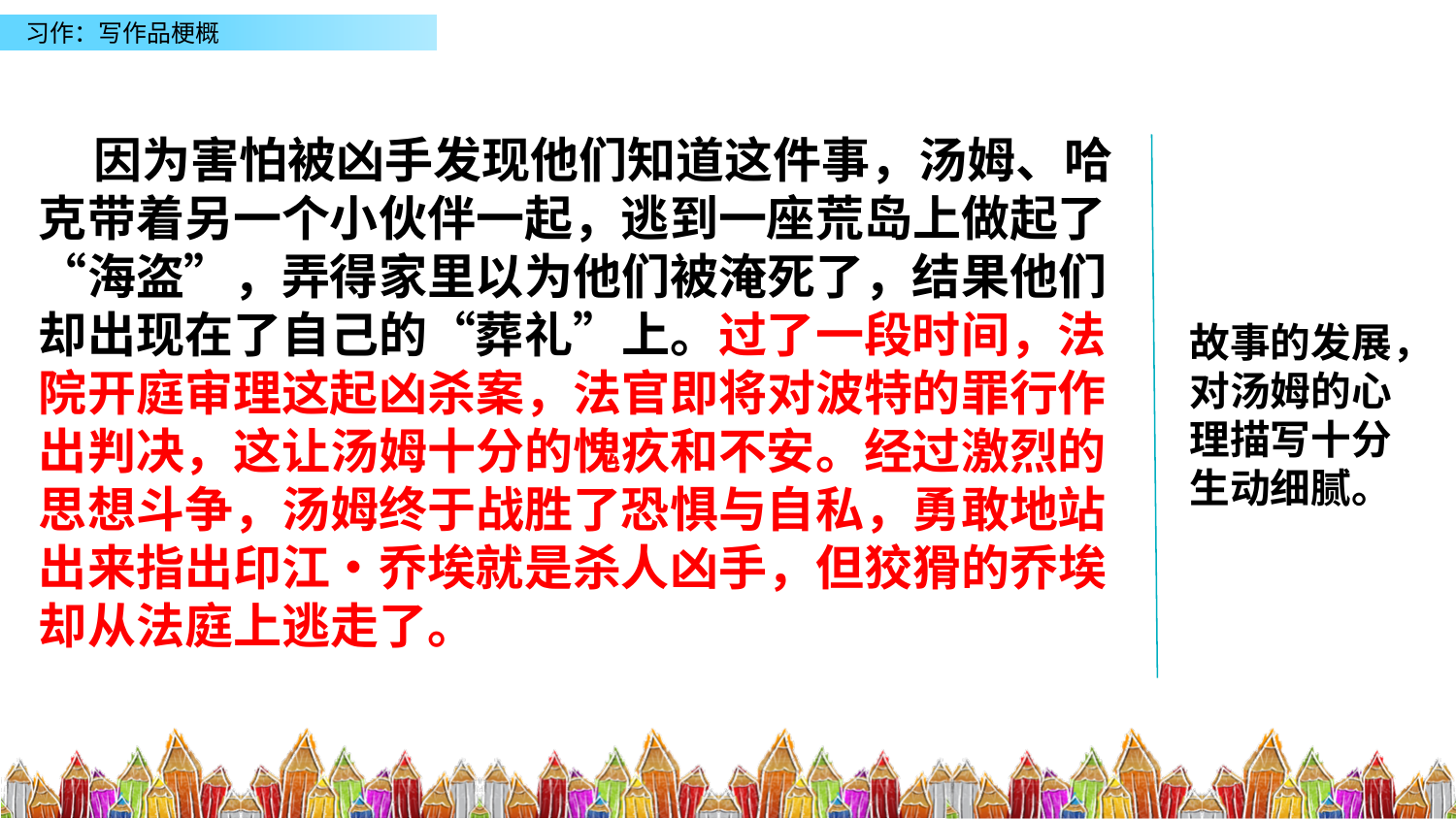

因为害怕被凶手发现他们知道这件事，汤姆、哈克带着另一个小伙伴一起，逃到一座荒岛上做起了“海盗”，弄得家里以为他们被淹死了，结果他们却出现在了自己的“葬礼”上。过了一段时间，法院开庭审理这起凶杀案，法官即将对波特的罪行作出判决，这让汤姆十分的愧疚和不安。经过激烈的思想斗争，汤姆终于战胜了恐惧与自私，勇敢地站出来指出印江•乔埃就是杀人凶手，但狡猾的乔埃却从法庭上逃走了。
故事的发展，对汤姆的心理描写十分生动细腻。